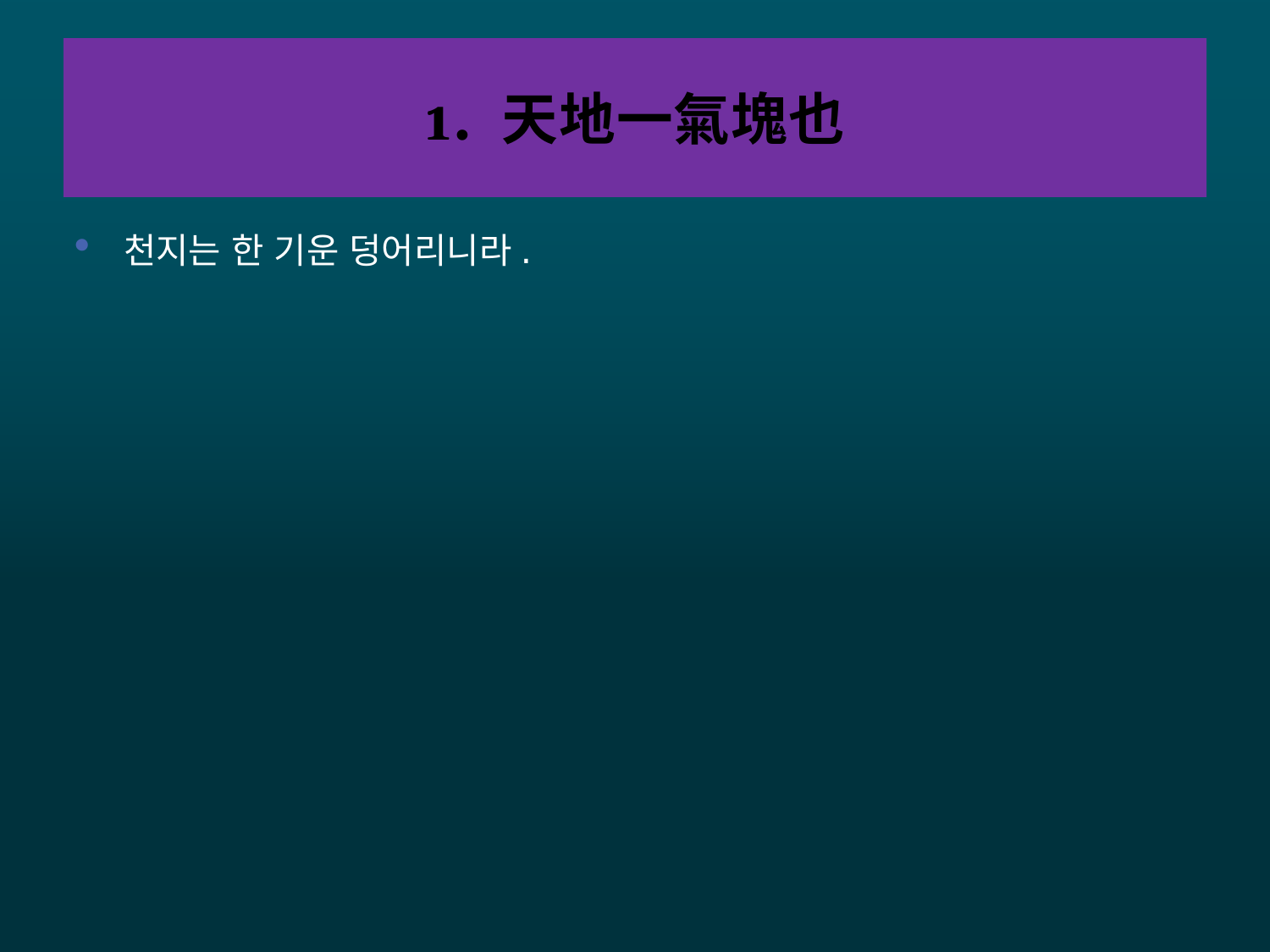

# 1. 天地一氣塊也
천지는 한 기운 덩어리니라.